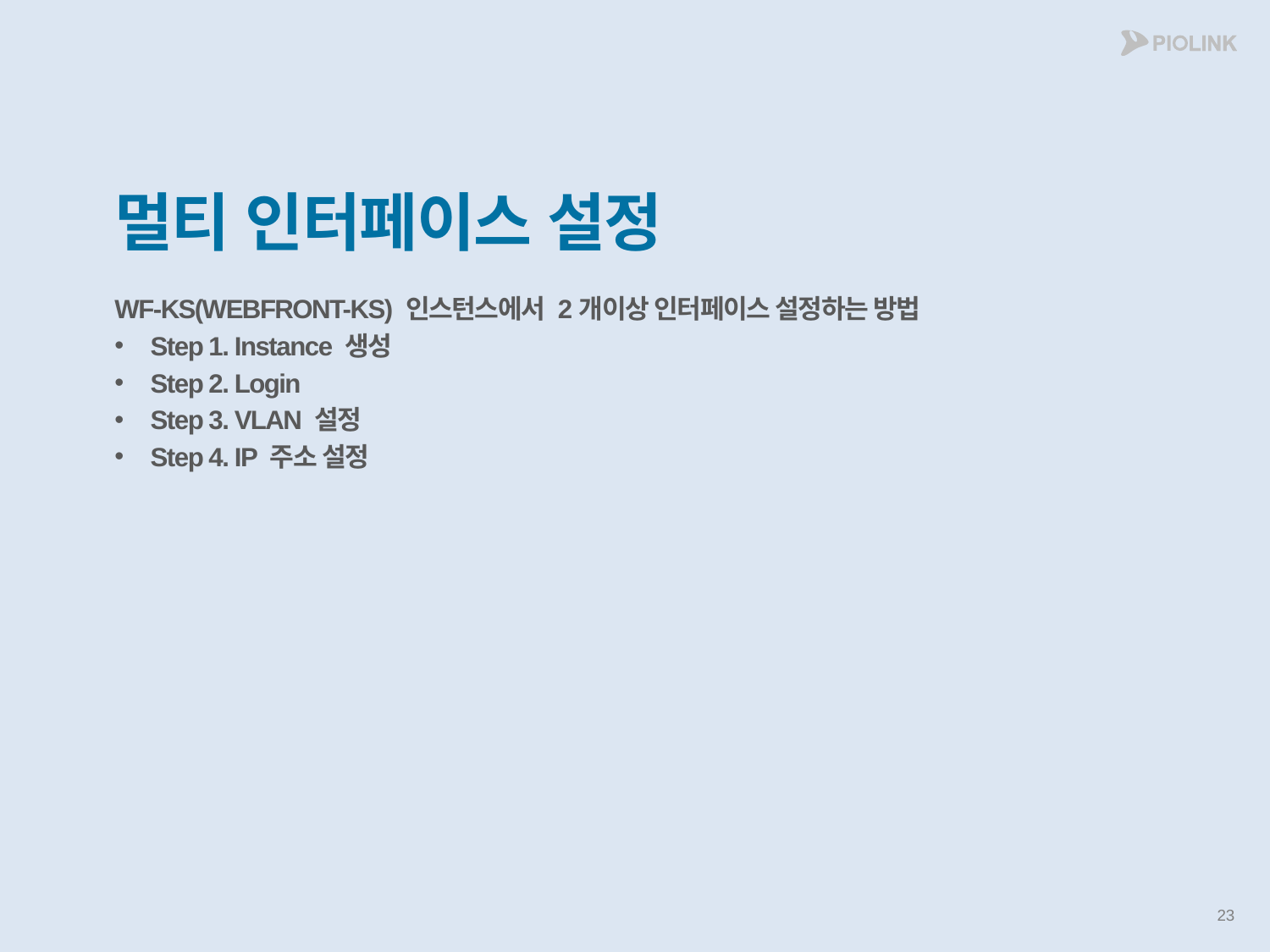

# 멀티 인터페이스 설정
WF-KS(WEBFRONT-KS) 인스턴스에서 2개이상 인터페이스 설정하는 방법
Step 1. Instance 생성
Step 2. Login
Step 3. VLAN 설정
Step 4. IP 주소 설정
23